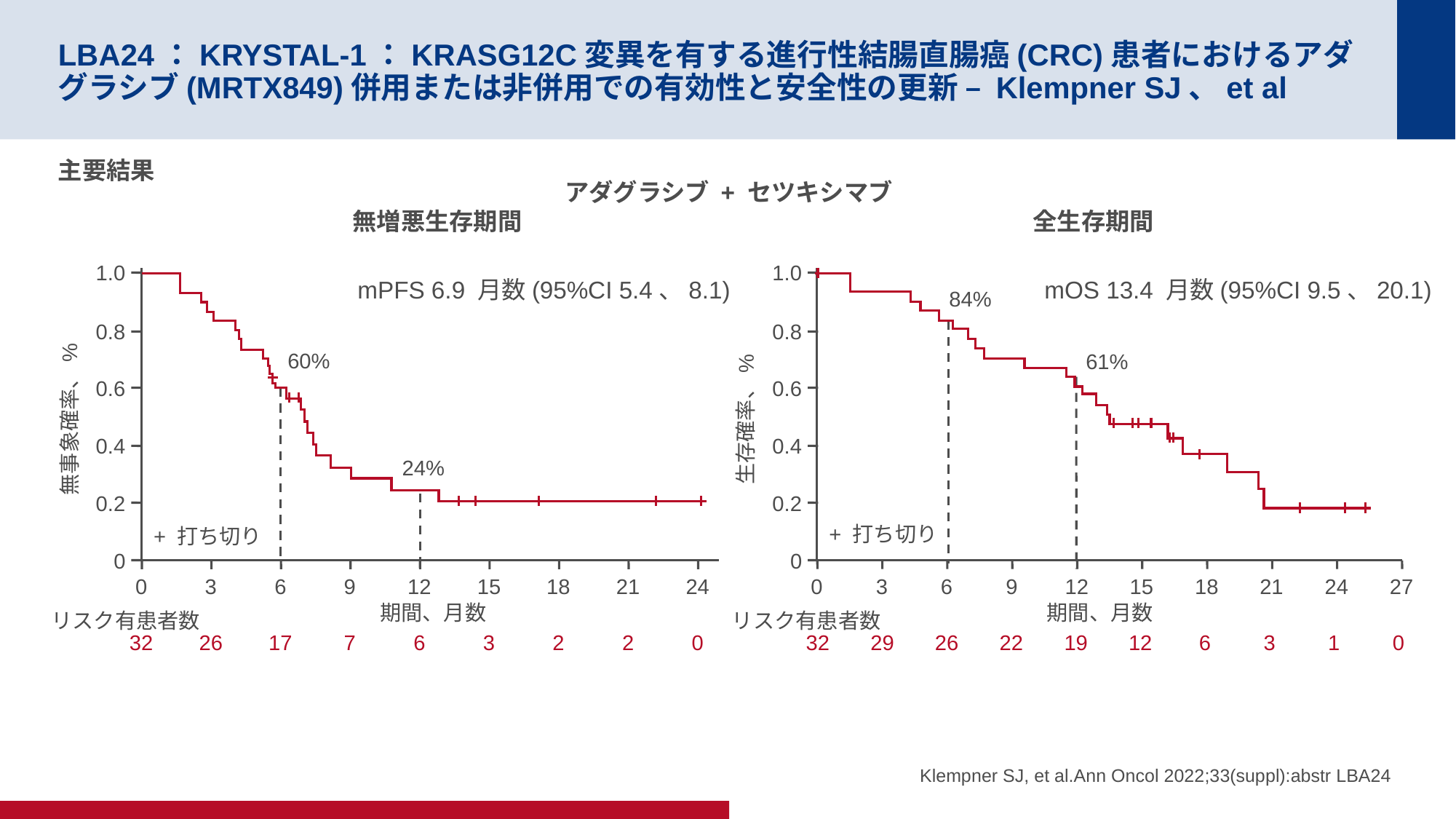

# LBA24：KRYSTAL-1：KRASG12C変異を有する進行性結腸直腸癌(CRC)患者におけるアダグラシブ(MRTX849)併用または非併用での有効性と安全性の更新 – Klempner SJ、et al
主要結果
アダグラシブ + セツキシマブ
無増悪生存期間
全生存期間
1.0

0.8

0.6

無事象確率、%
0.4

0.2

0

1.0

0.8

0.6

生存確率、%
0.4

0.2

0

mPFS 6.9 月数(95%CI 5.4、8.1)
mOS 13.4 月数(95%CI 9.5、20.1)

84%
60%
61%
24%
+ 打ち切り
+ 打ち切り

0
3
6
9
12
15
18
21
24
27

0
3
6
9
12
15
18
21
24
期間、月数
期間、月数
リスク有患者数
リスク有患者数
32
26
17
7
6
3
2
2
0
32
29
26
22
19
12
6
3
1
0
Klempner SJ, et al.Ann Oncol 2022;33(suppl):abstr LBA24